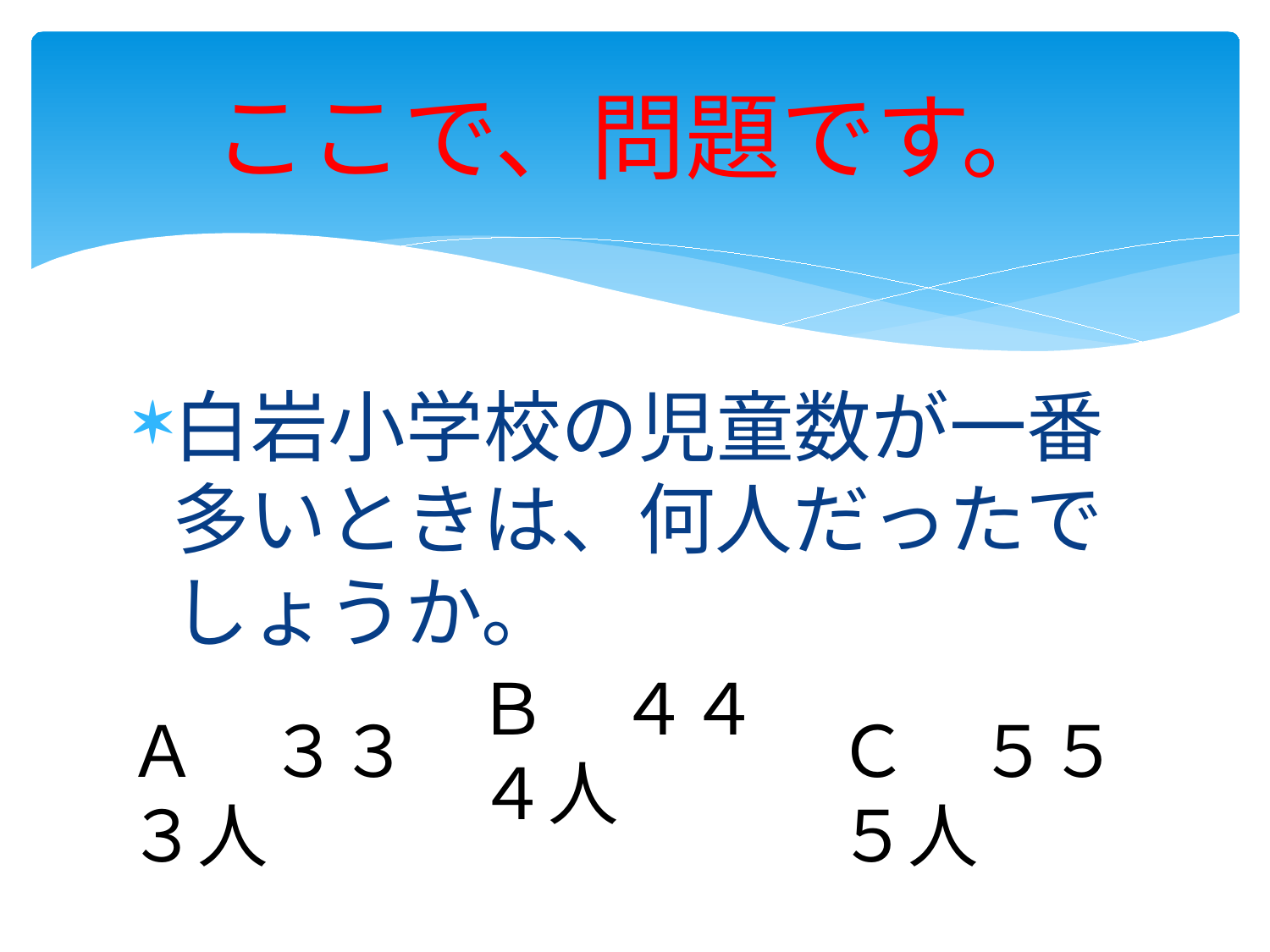

# ここで、問題です。
白岩小学校の児童数が一番多いときは、何人だったでしょうか。

Ｂ　４４４人
Ａ　３３３人
Ｃ　５５５人